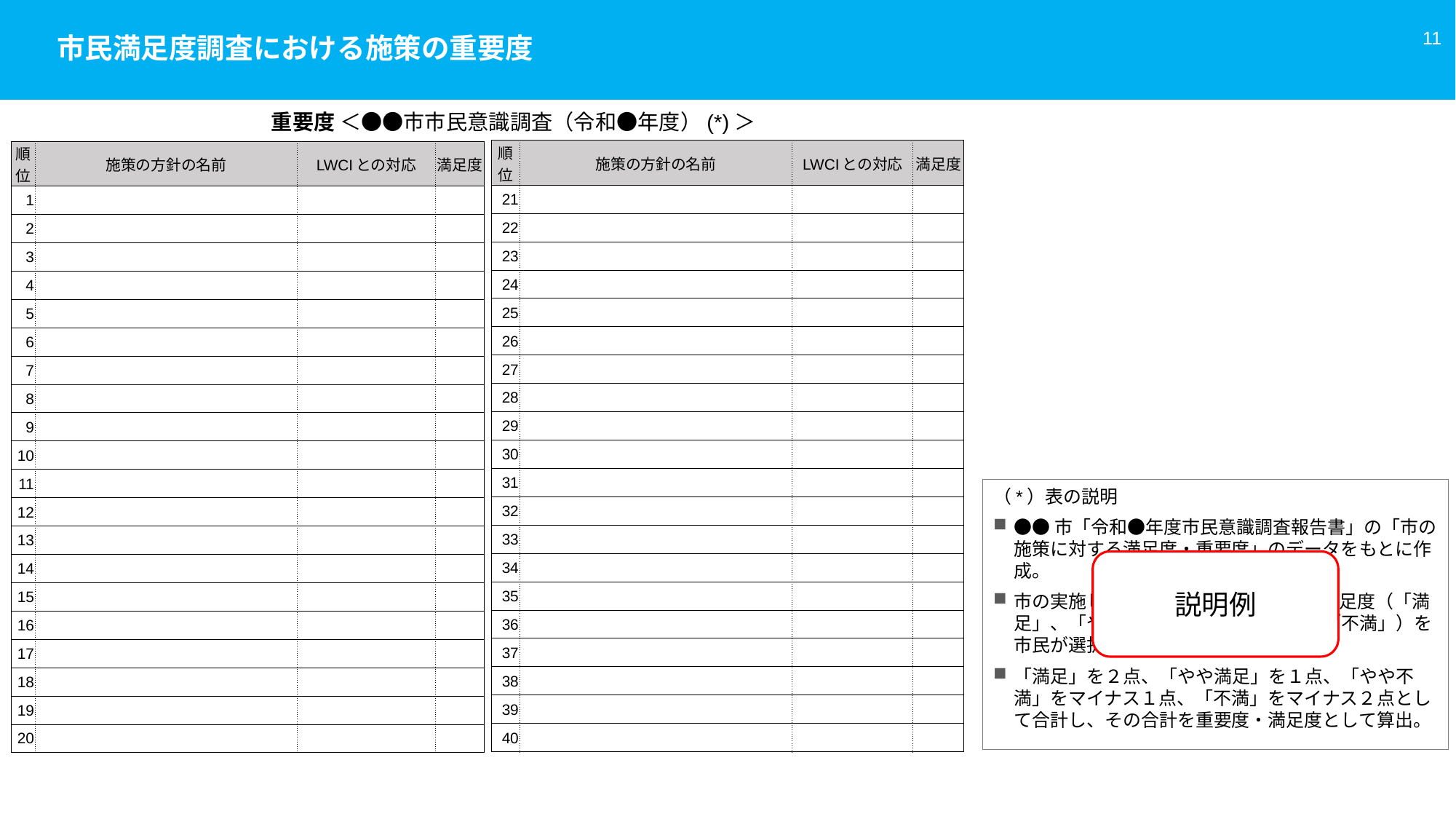

# 市民満足度調査における施策の重要度

重要度 ＜●●市市民意識調査（令和●年度）(*)＞
| 順位 | 施策の方針の名前 | LWCIとの対応 | 満足度 |
| --- | --- | --- | --- |
| 21 |  |  |  |
| 22 |  |  |  |
| 23 |  |  |  |
| 24 |  |  |  |
| 25 |  |  |  |
| 26 |  |  |  |
| 27 |  |  |  |
| 28 |  |  |  |
| 29 |  |  |  |
| 30 |  |  |  |
| 31 |  |  |  |
| 32 |  |  |  |
| 33 |  |  |  |
| 34 |  |  |  |
| 35 |  |  |  |
| 36 |  |  |  |
| 37 |  |  |  |
| 38 |  |  |  |
| 39 |  |  |  |
| 40 |  |  |  |
| 順位 | 施策の方針の名前 | LWCIとの対応 | 満足度 |
| --- | --- | --- | --- |
| 1 |  |  |  |
| 2 |  |  |  |
| 3 |  |  |  |
| 4 |  |  |  |
| 5 |  |  |  |
| 6 |  |  |  |
| 7 |  |  |  |
| 8 |  |  |  |
| 9 |  |  |  |
| 10 |  |  |  |
| 11 |  |  |  |
| 12 |  |  |  |
| 13 |  |  |  |
| 14 |  |  |  |
| 15 |  |  |  |
| 16 |  |  |  |
| 17 |  |  |  |
| 18 |  |  |  |
| 19 |  |  |  |
| 20 |  |  |  |
（*）表の説明
●●市「令和●年度市民意識調査報告書」の「市の施策に対する満足度・重要度」のデータをもとに作成。
市の実施している●の施策について、満足度（「満足」、「やや満足」、「やや不満」、「不満」）を市民が選択し回答。
「満足」を２点、「やや満足」を１点、「やや不満」をマイナス１点、「不満」をマイナス２点として合計し、その合計を重要度・満足度として算出。
説明例